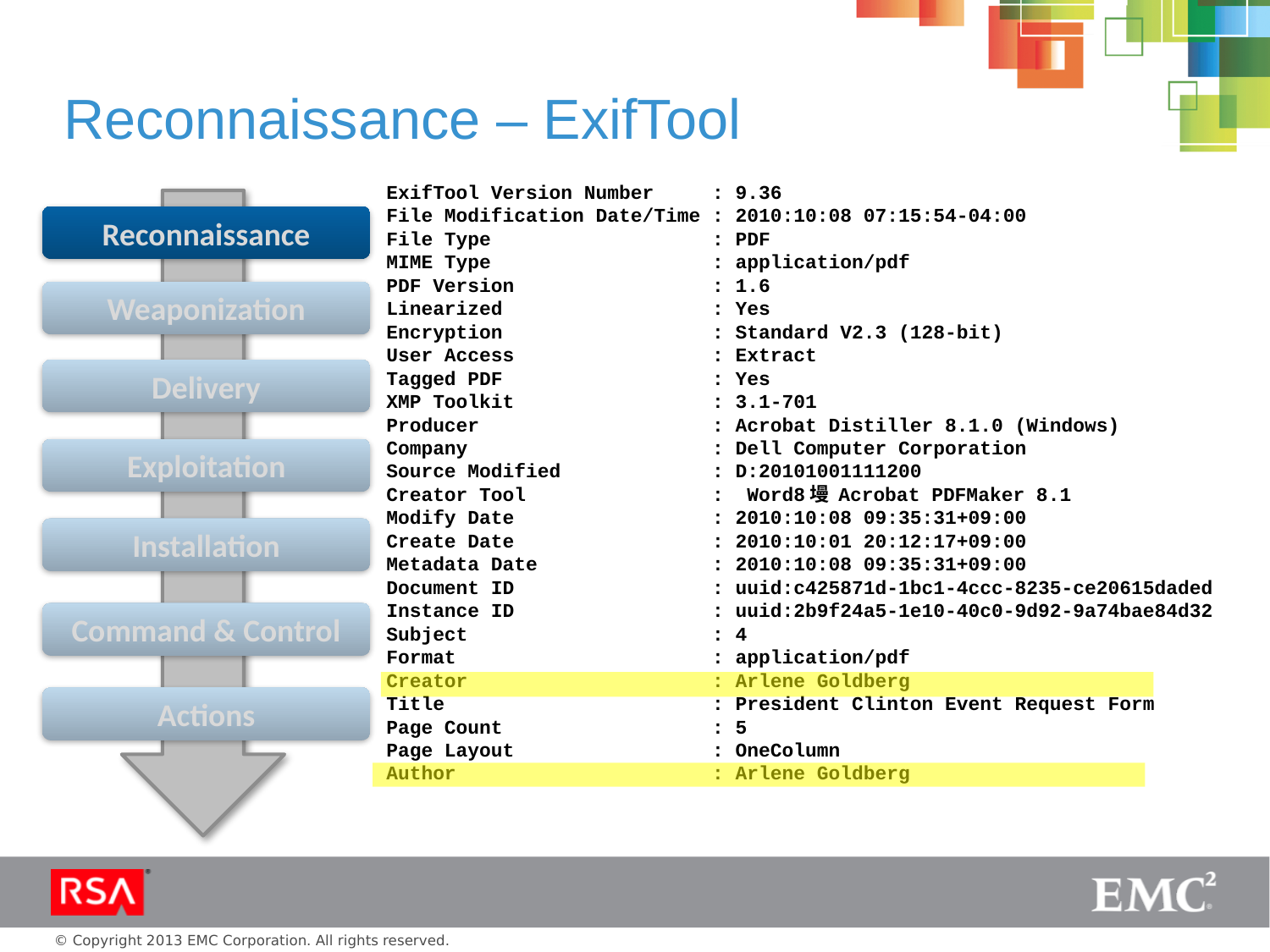

# Reconnaissance – ExifTool
ExifTool Version Number     : 9.36
File Modification Date/Time : 2010:10:08 07:15:54-04:00
File Type                   : PDF
MIME Type                   : application/pdf
PDF Version                 : 1.6
Linearized                  : Yes
Encryption                  : Standard V2.3 (128-bit)
User Access                 : Extract
Tagged PDF                  : Yes
XMP Toolkit                 : 3.1-701
Producer                    : Acrobat Distiller 8.1.0 (Windows)
Company                     : Dell Computer Corporation
Source Modified             : D:20101001111200
Creator Tool                :  Word8墁 Acrobat PDFMaker 8.1
Modify Date                 : 2010:10:08 09:35:31+09:00
Create Date                 : 2010:10:01 20:12:17+09:00
Metadata Date               : 2010:10:08 09:35:31+09:00
Document ID                 : uuid:c425871d-1bc1-4ccc-8235-ce20615daded
Instance ID                 : uuid:2b9f24a5-1e10-40c0-9d92-9a74bae84d32
Subject                     : 4
Format                      : application/pdf
Creator                     : Arlene Goldberg
Title                       : President Clinton Event Request Form
Page Count                  : 5
Page Layout                 : OneColumn
Author                      : Arlene Goldberg
Reconnaissance
Weaponization
Delivery

Exploitation
Installation
Command & Control
Actions